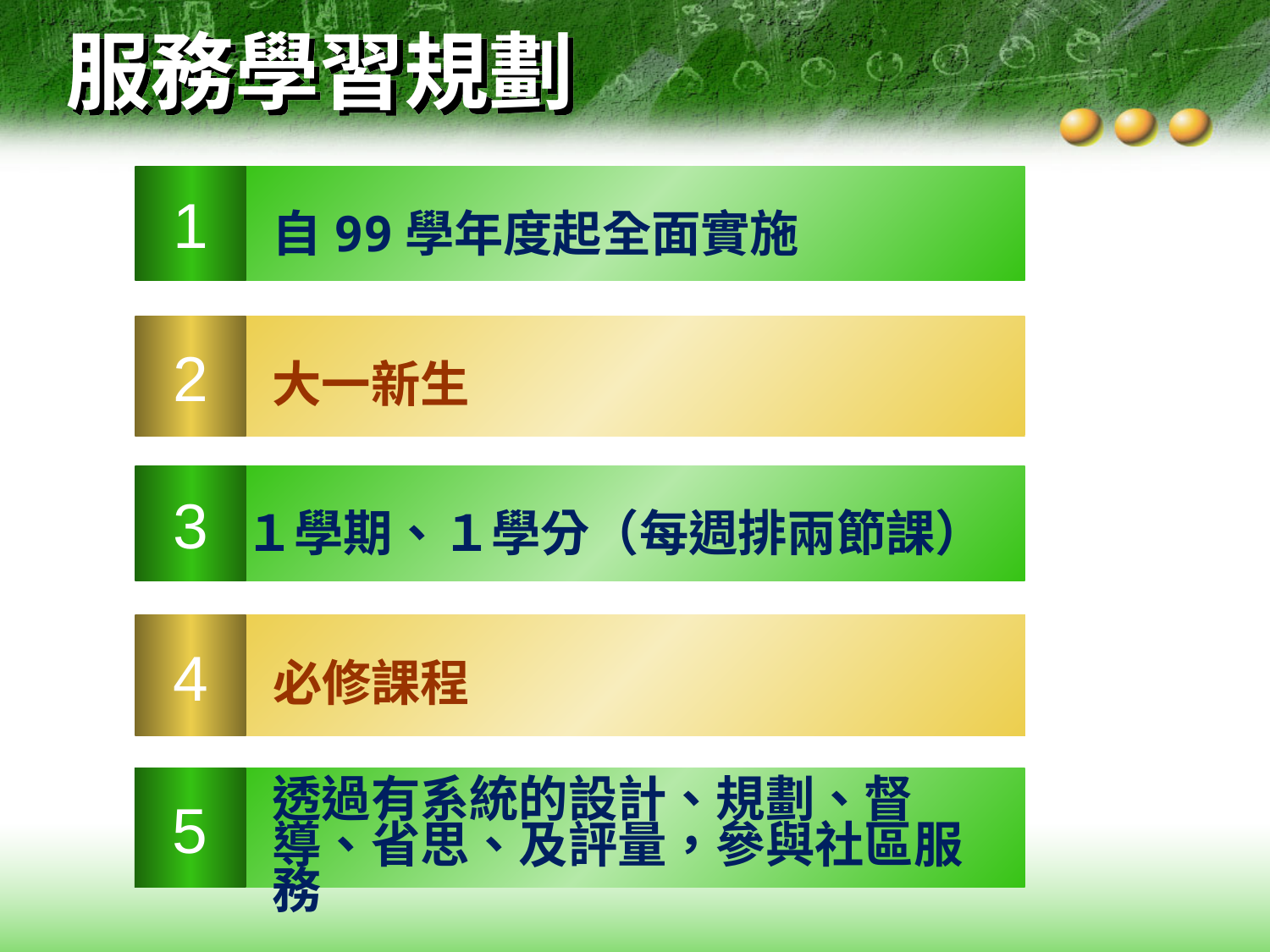

# 服務學習規劃

1

自99學年度起全面實施
2

大一新生
3

１學期、１學分（每週排兩節課）
4

必修課程
5

透過有系統的設計、規劃、督導、省思、及評量，參與社區服務